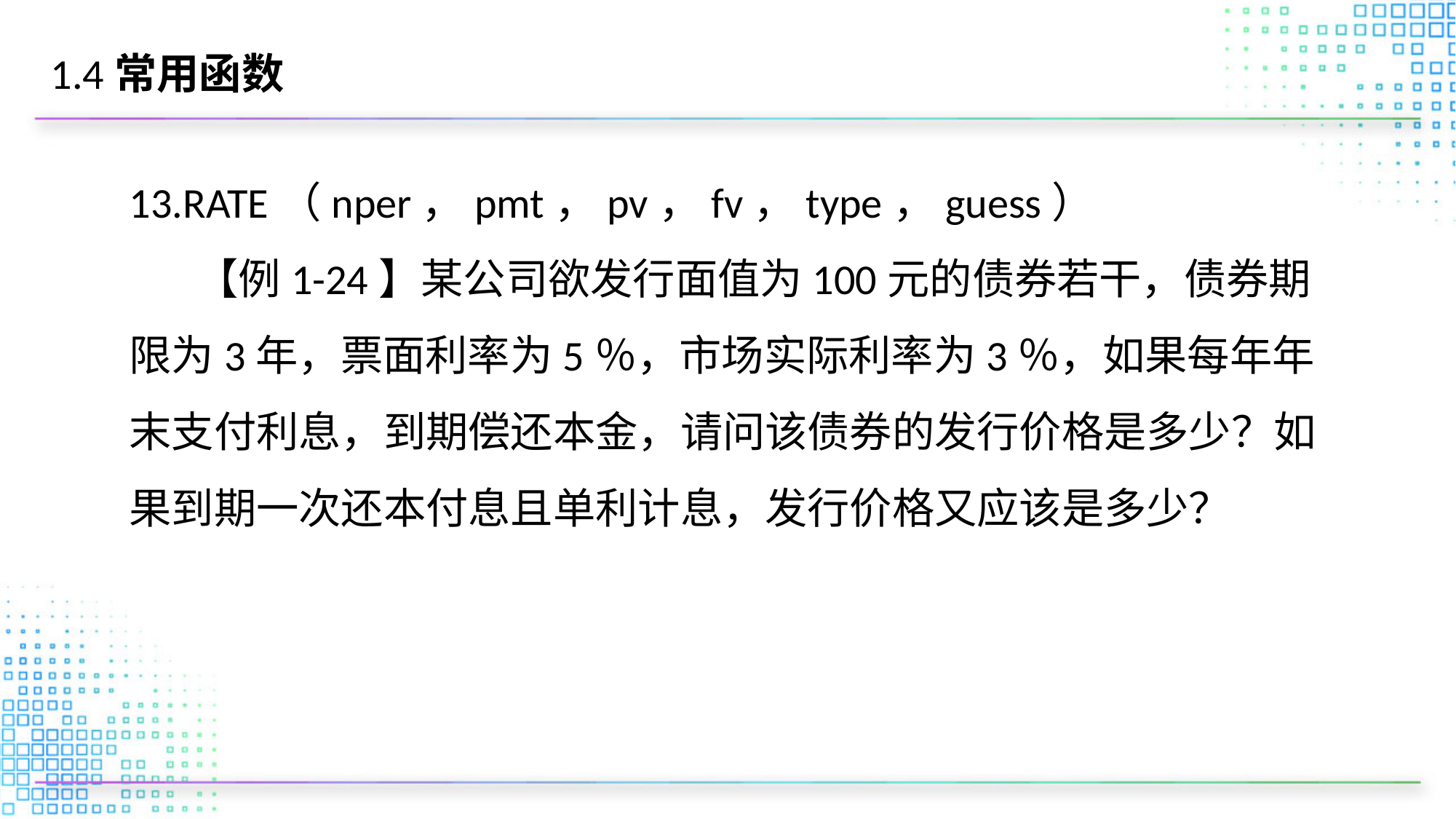

# 1.4常用函数
13.RATE（nper，pmt，pv，fv，type，guess）
      【例1-24】某公司欲发行面值为100元的债券若干，债券期限为3年，票面利率为5％，市场实际利率为3％，如果每年年末支付利息，到期偿还本金，请问该债券的发行价格是多少？如果到期一次还本付息且单利计息，发行价格又应该是多少？